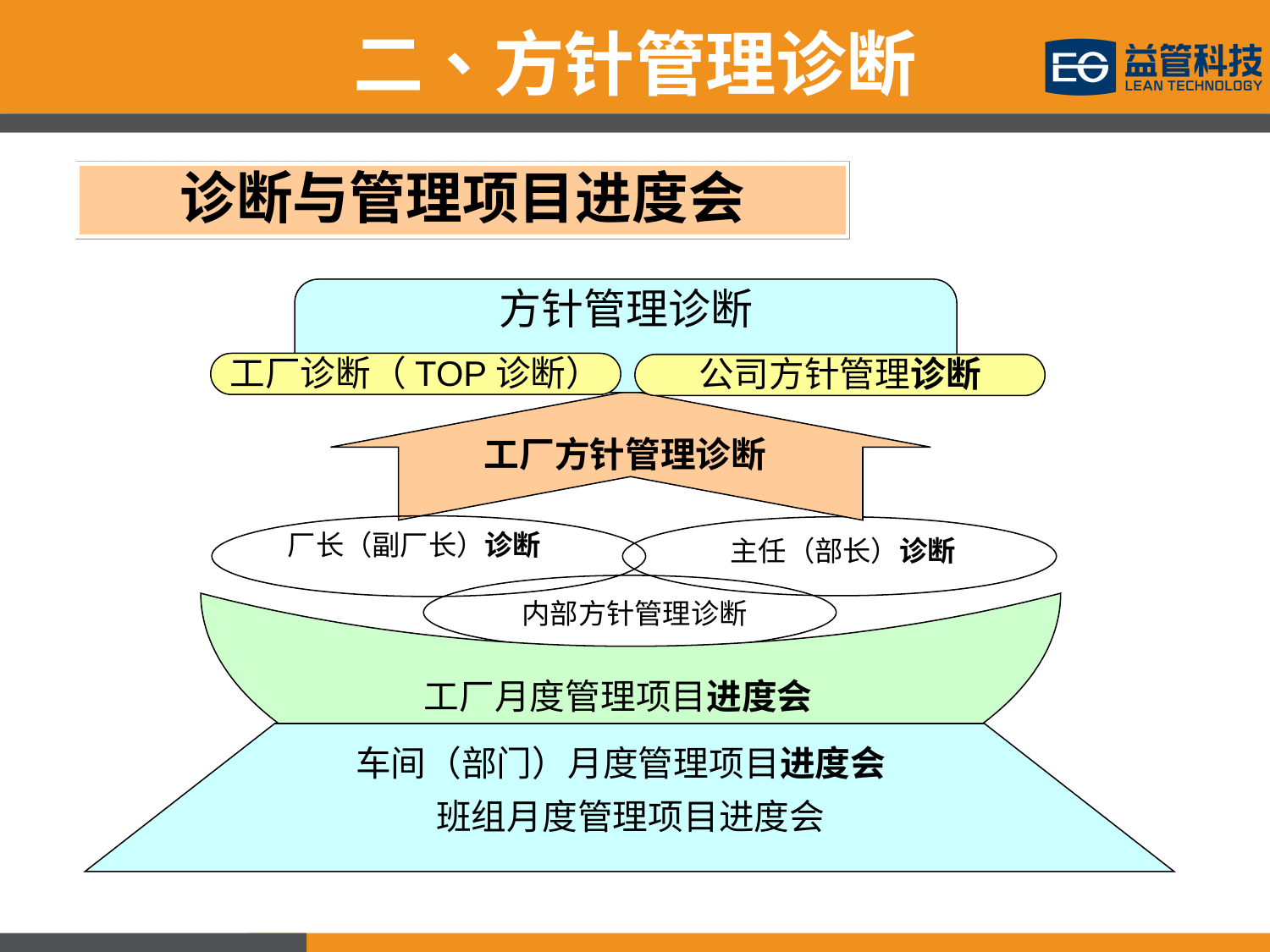

二、方针管理诊断
诊断与管理项目进度会
        工厂方针管理诊断

方针管理诊断
工厂诊断（TOP诊断）
厂长（副厂长）诊断

内部方针管理诊断

工厂月度管理项目进度会

车间（部门）月度管理项目进度会
班组月度管理项目进度会
公司方针管理诊断

   主任（部长）诊断